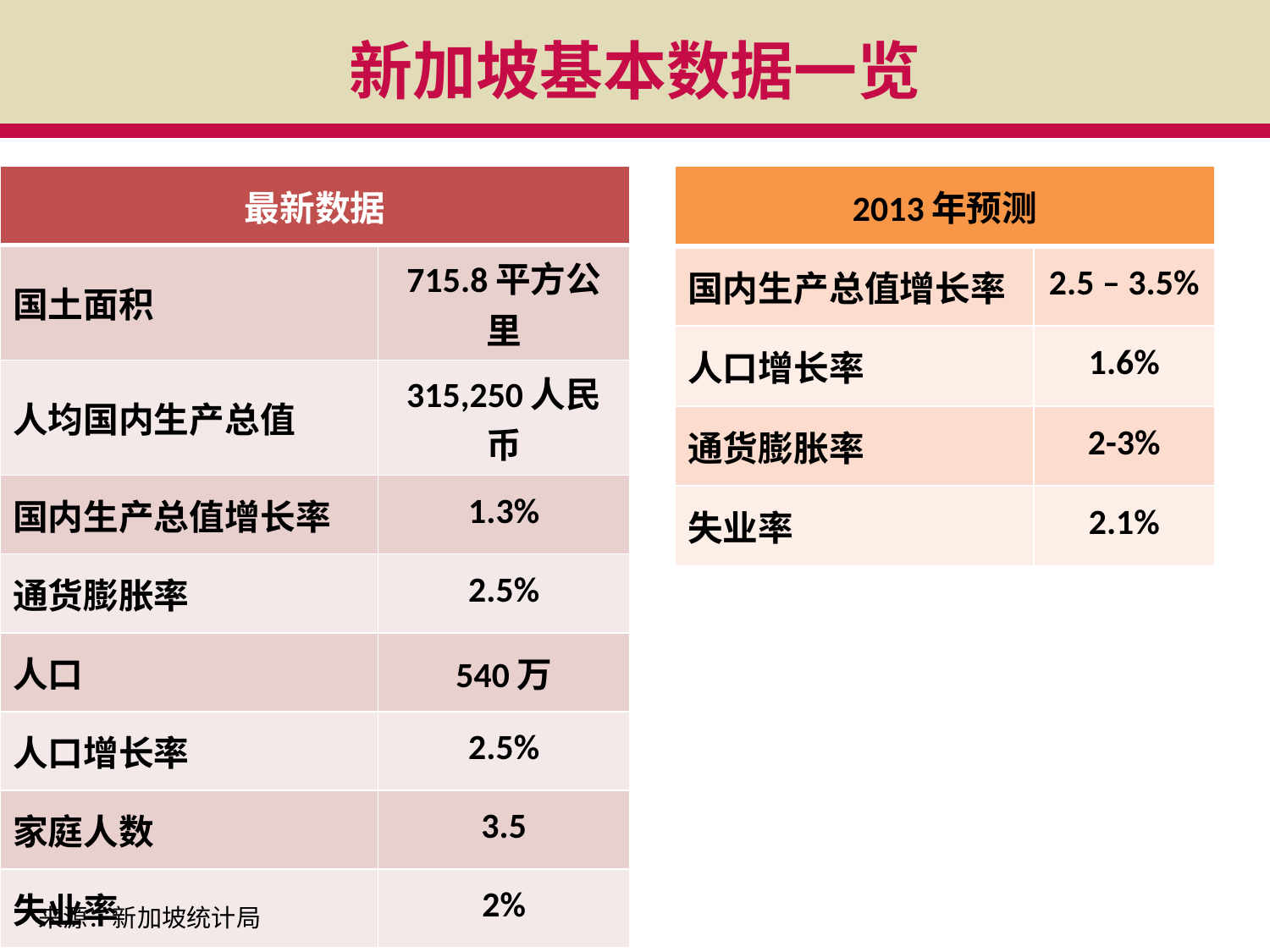

新加坡基本数据一览

| 最新数据 |  |
| --- | --- |
| 国土面积 | 715.8平方公里 |
| 人均国内生产总值 | 315,250人民币 |
| 国内生产总值增长率 | 1.3% |
| 通货膨胀率 | 2.5% |
| 人口 | 540万 |
| 人口增长率 | 2.5% |
| 家庭人数 | 3.5 |
| 失业率 | 2% |
| 2013年预测 |  |
| --- | --- |
| 国内生产总值增长率 | 2.5 – 3.5% |
| 人口增长率 | 1.6% |
| 通货膨胀率 | 2-3% |
| 失业率 | 2.1% |
来源：新加坡统计局